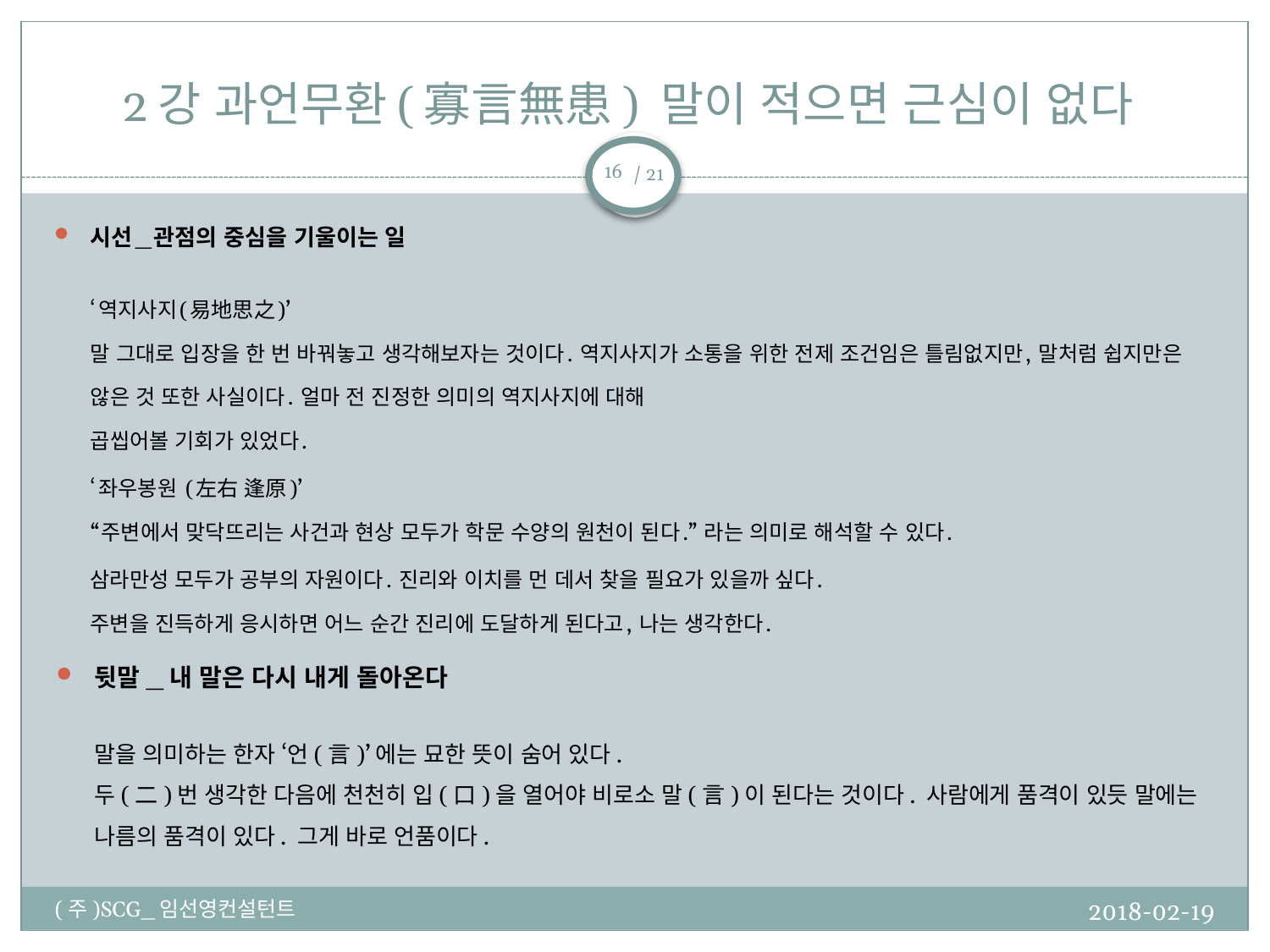

# 2강 과언무환(寡言無患) 말이 적으면 근심이 없다
16
시선_관점의 중심을 기울이는 일

‘역지사지(易地思之)’
말 그대로 입장을 한 번 바꿔놓고 생각해보자는 것이다. 역지사지가 소통을 위한 전제 조건임은 틀림없지만, 말처럼 쉽지만은 않은 것 또한 사실이다. 얼마 전 진정한 의미의 역지사지에 대해
곱씹어볼 기회가 있었다.
‘좌우봉원 (左右 逢原)’
“주변에서 맞닥뜨리는 사건과 현상 모두가 학문 수양의 원천이 된다.” 라는 의미로 해석할 수 있다.
삼라만성 모두가 공부의 자원이다. 진리와 이치를 먼 데서 찾을 필요가 있을까 싶다.
주변을 진득하게 응시하면 어느 순간 진리에 도달하게 된다고, 나는 생각한다.
뒷말_내 말은 다시 내게 돌아온다

말을 의미하는 한자 ‘언(言)’에는 묘한 뜻이 숨어 있다.
두(二)번 생각한 다음에 천천히 입(口)을 열어야 비로소 말(言)이 된다는 것이다. 사람에게 품격이 있듯 말에는 나름의 품격이 있다. 그게 바로 언품이다.
2018-02-19
(주)SCG_임선영컨설턴트